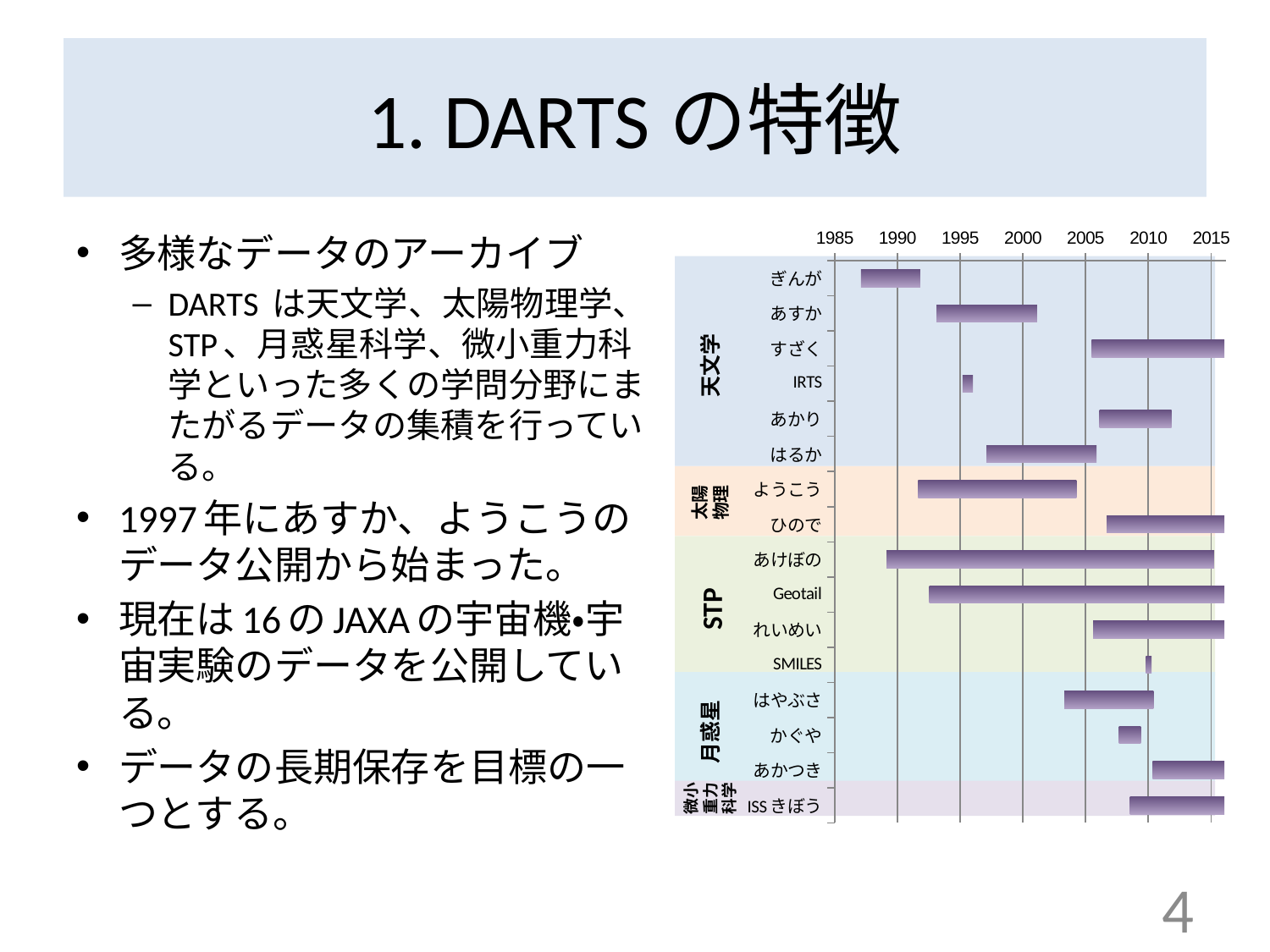

# 1. DARTSの特徴

### Chart

| Category | 開始 | 期間 |
|---|---|---|
|  | 31813.0 | 1730.0 |
|  | 34020.0 | 2934.0 |
|  | 38543.0 | 3867.0 |
|  | 34776.0 | 301.0 |
|  | 38770.0 | 2101.0 |
|  | 35473.0 | 3213.0 |
|  | 33480.0 | 4620.0 |
|  | 38983.0 | 3427.0 |
|  | 32561.0 | 9556.0 |
|  | 33809.0 | 8601.0 |
|  | 38588.0 | 3822.0 |
|  | 40123.0 | 166.0 |
|  | 37750.0 | 2592.0 |
|  | 39339.0 | 636.0 |
|  | 40319.0 | 2091.0 |
|  | 39661.0 | 2749.0 |
多様なデータのアーカイブ
DARTS は天文学、太陽物理学、STP、月惑星科学、微小重力科学といった多くの学問分野にまたがるデータの集積を行っている。
1997年にあすか、ようこうのデータ公開から始まった。
現在は16のJAXAの宇宙機・宇宙実験のデータを公開している。
データの長期保存を目標の一つとする。

天文学

太陽物理

STP

月惑星
微小重力科学

4